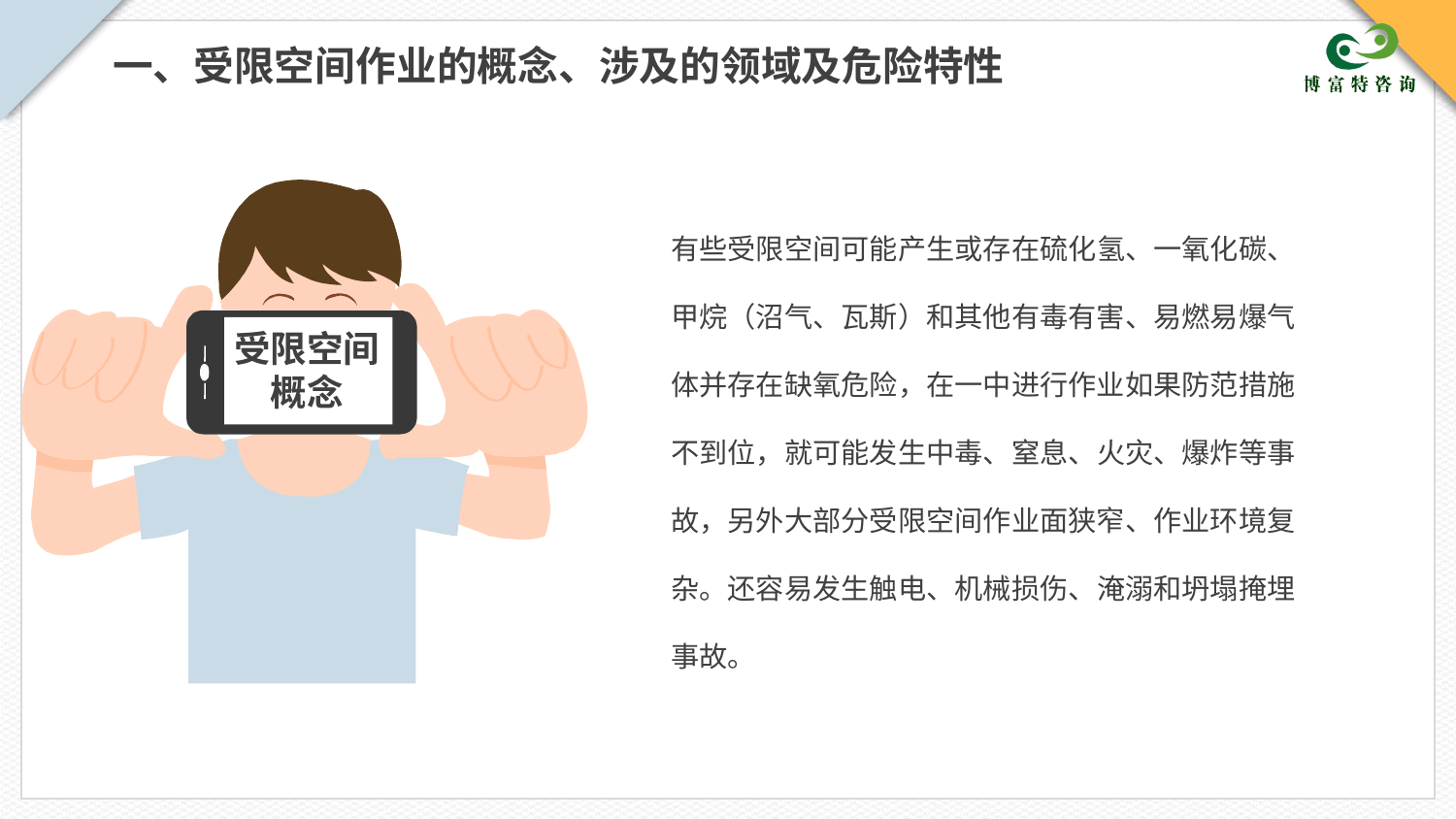

一、受限空间作业的概念、涉及的领域及危险特性

受限空间
概念
有些受限空间可能产生或存在硫化氢、一氧化碳、甲烷（沼气、瓦斯）和其他有毒有害、易燃易爆气体并存在缺氧危险，在一中进行作业如果防范措施不到位，就可能发生中毒、窒息、火灾、爆炸等事故，另外大部分受限空间作业面狭窄、作业环境复杂。还容易发生触电、机械损伤、淹溺和坍塌掩埋事故。